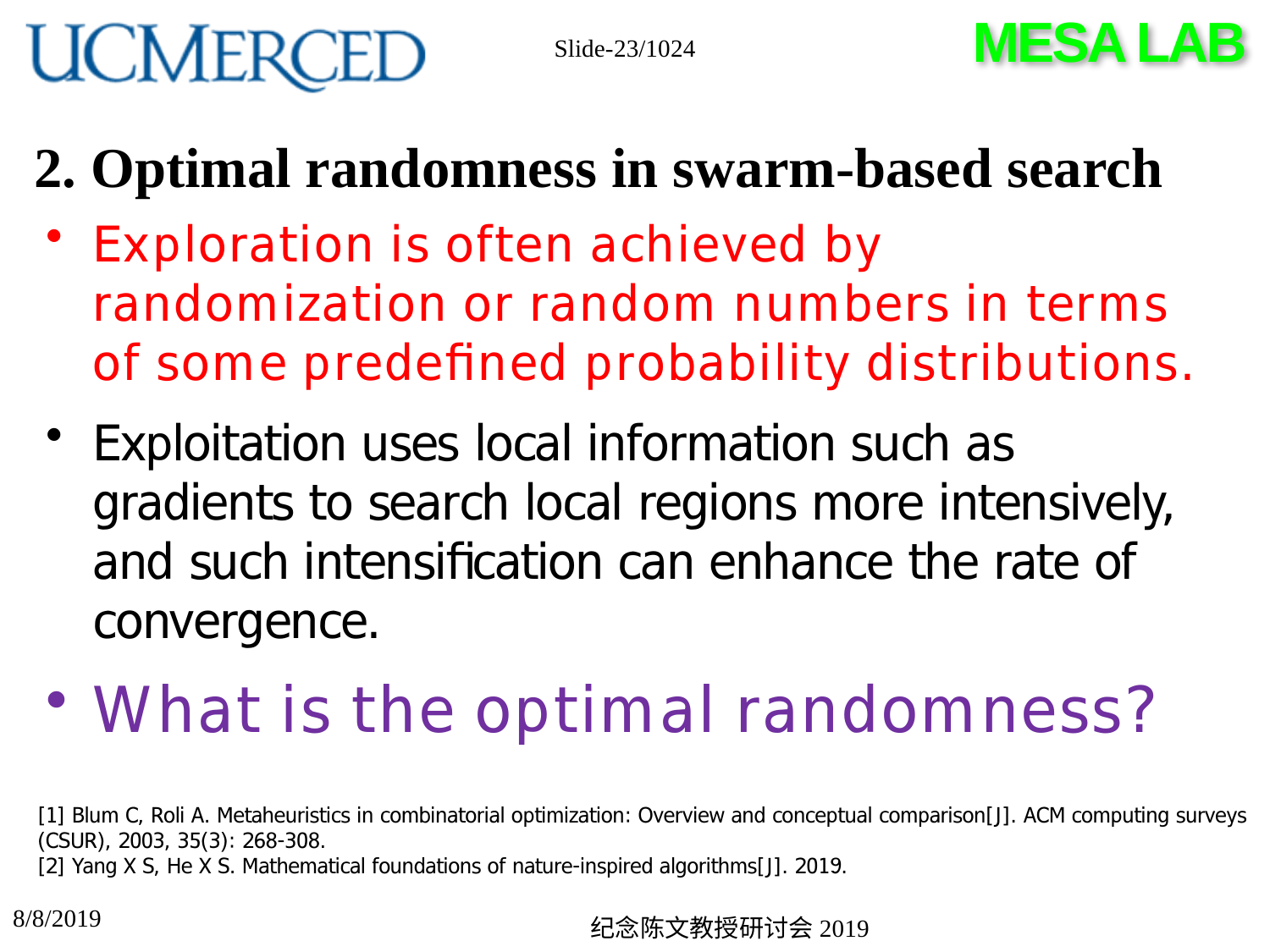

Slide-23/1024
# 2. Optimal randomness in swarm-based search
Exploration is often achieved by randomization or random numbers in terms of some predefined probability distributions.
Exploitation uses local information such as gradients to search local regions more intensively, and such intensification can enhance the rate of convergence.
What is the optimal randomness?
[1] Blum C, Roli A. Metaheuristics in combinatorial optimization: Overview and conceptual comparison[J]. ACM computing surveys (CSUR), 2003, 35(3): 268-308.
[2] Yang X S, He X S. Mathematical foundations of nature-inspired algorithms[J]. 2019.
8/8/2019
纪念陈文教授研讨会2019